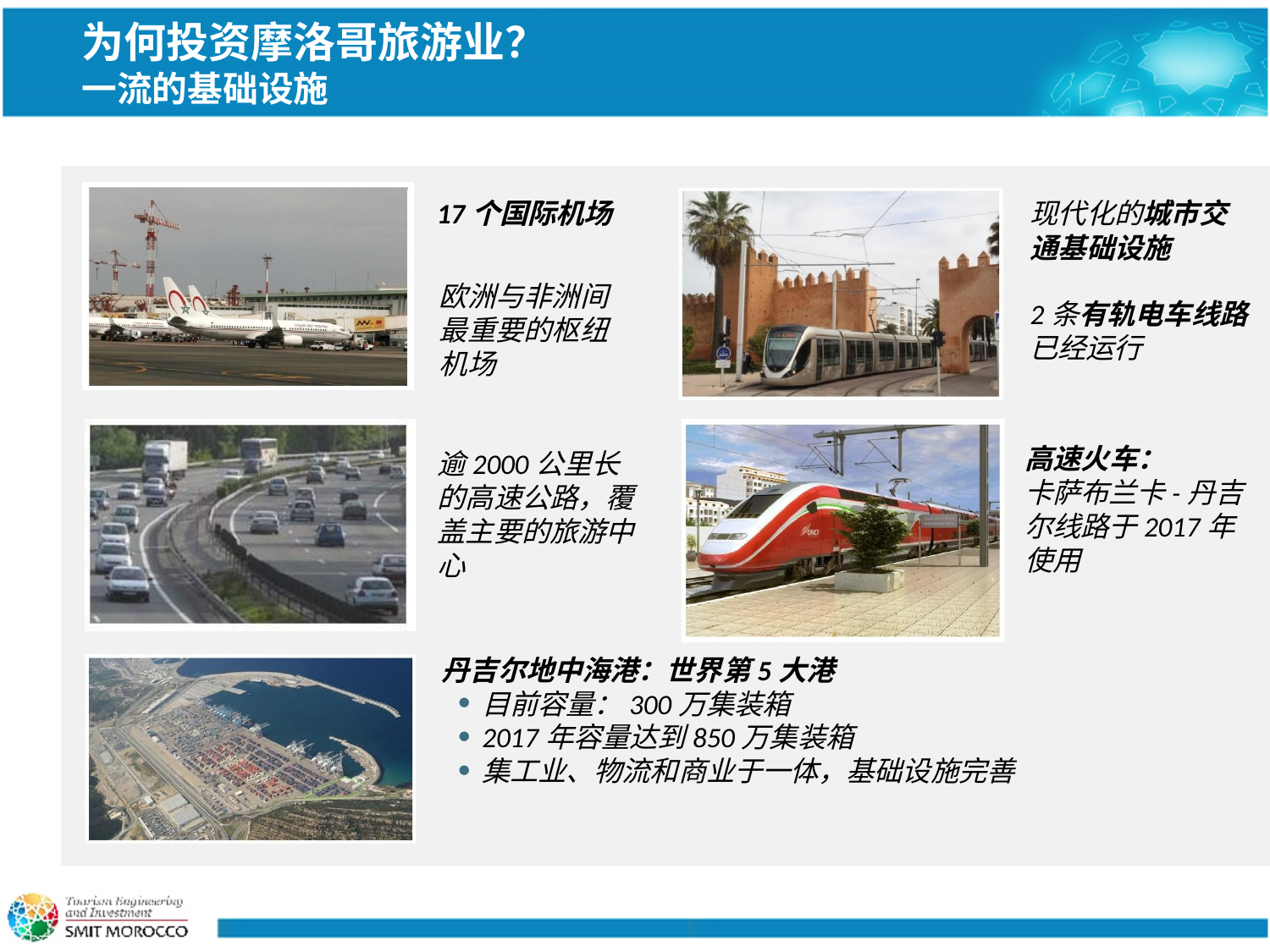

为何投资摩洛哥旅游业？
一流的基础设施

17个国际机场
现代化的城市交通基础设施
欧洲与非洲间最重要的枢纽机场
2条有轨电车线路已经运行

高速火车：
卡萨布兰卡-丹吉尔线路于2017年使用
逾2000公里长的高速公路，覆盖主要的旅游中心

丹吉尔地中海港：世界第5大港
目前容量：300万集装箱
2017年容量达到850万集装箱
集工业、物流和商业于一体，基础设施完善